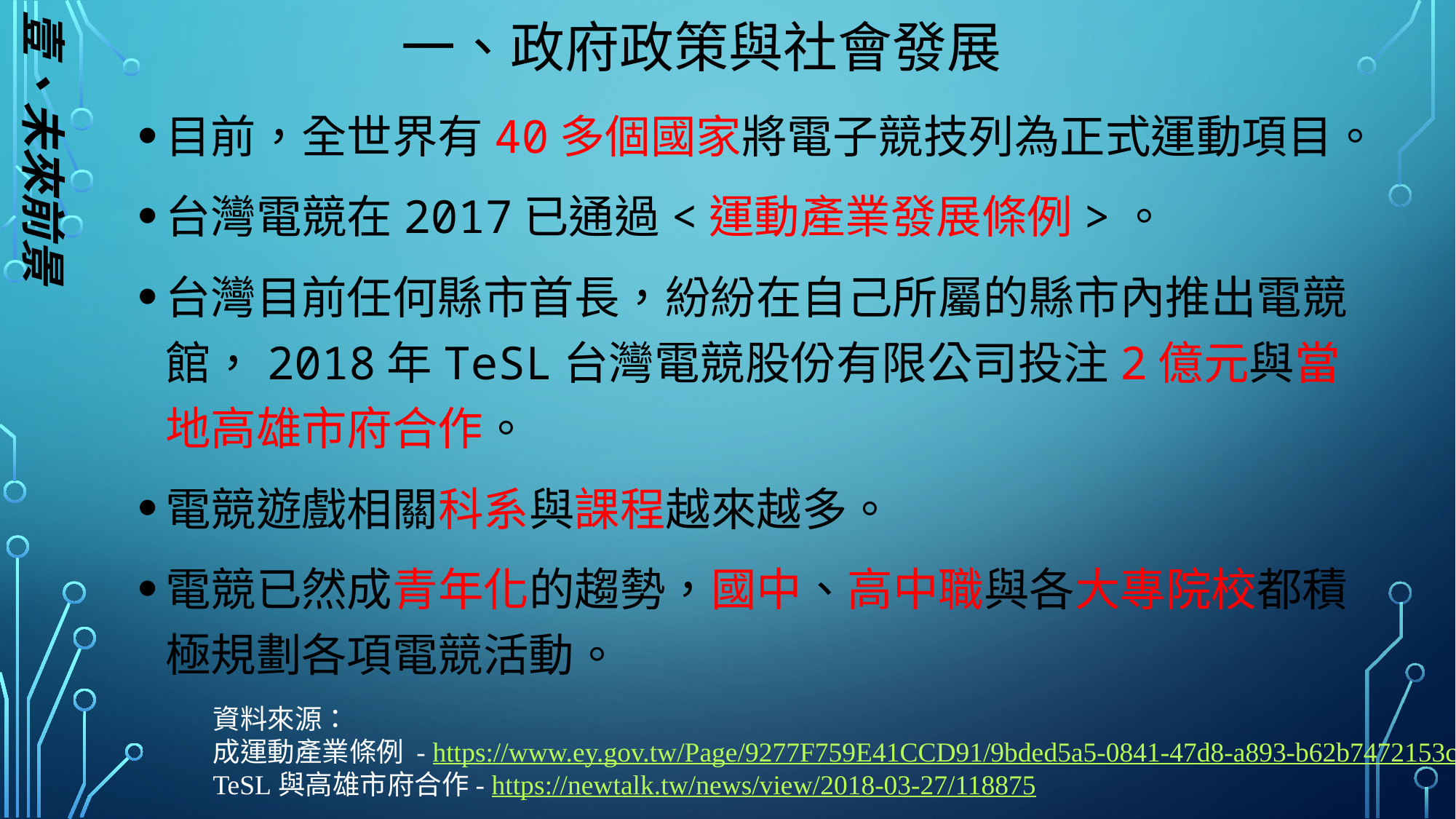

壹、未來前景
# 一、政府政策與社會發展
目前，全世界有40多個國家將電子競技列為正式運動項目。
台灣電競在2017已通過<運動產業發展條例>。
台灣目前任何縣市首長，紛紛在自己所屬的縣市內推出電競館，2018年TeSL台灣電競股份有限公司投注2億元與當地高雄市府合作。
電競遊戲相關科系與課程越來越多。
電競已然成青年化的趨勢，國中、高中職與各大專院校都積極規劃各項電競活動。

資料來源：
成運動產業條例 - https://www.ey.gov.tw/Page/9277F759E41CCD91/9bded5a5-0841-47d8-a893-b62b7472153c
TeSL與高雄市府合作- https://newtalk.tw/news/view/2018-03-27/118875